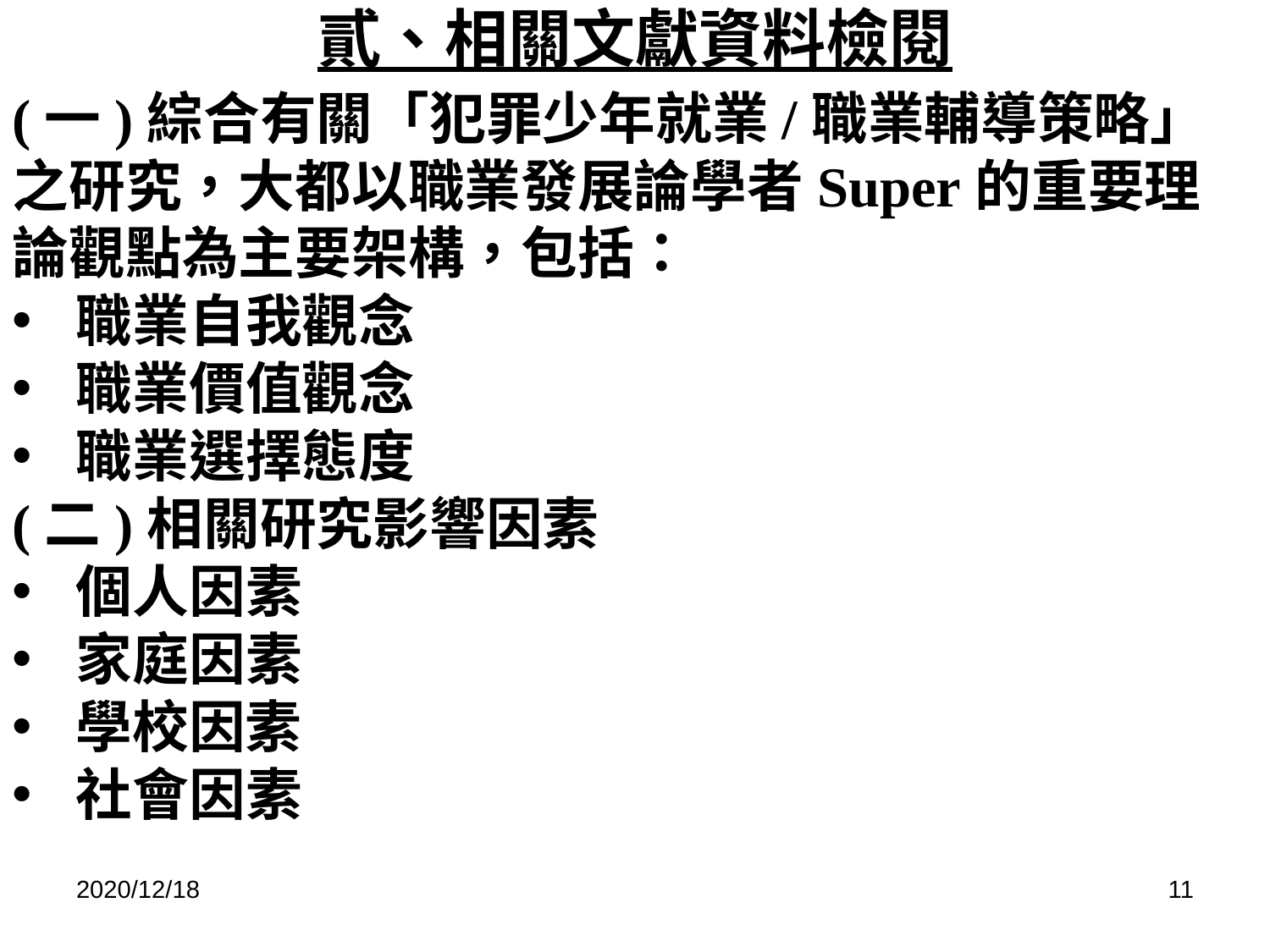

# 貳、相關文獻資料檢閱
(一)綜合有關「犯罪少年就業/職業輔導策略」之研究，大都以職業發展論學者Super的重要理論觀點為主要架構，包括：
職業自我觀念
職業價值觀念
職業選擇態度
(二)相關研究影響因素
個人因素
家庭因素
學校因素
社會因素

2020/12/18
11